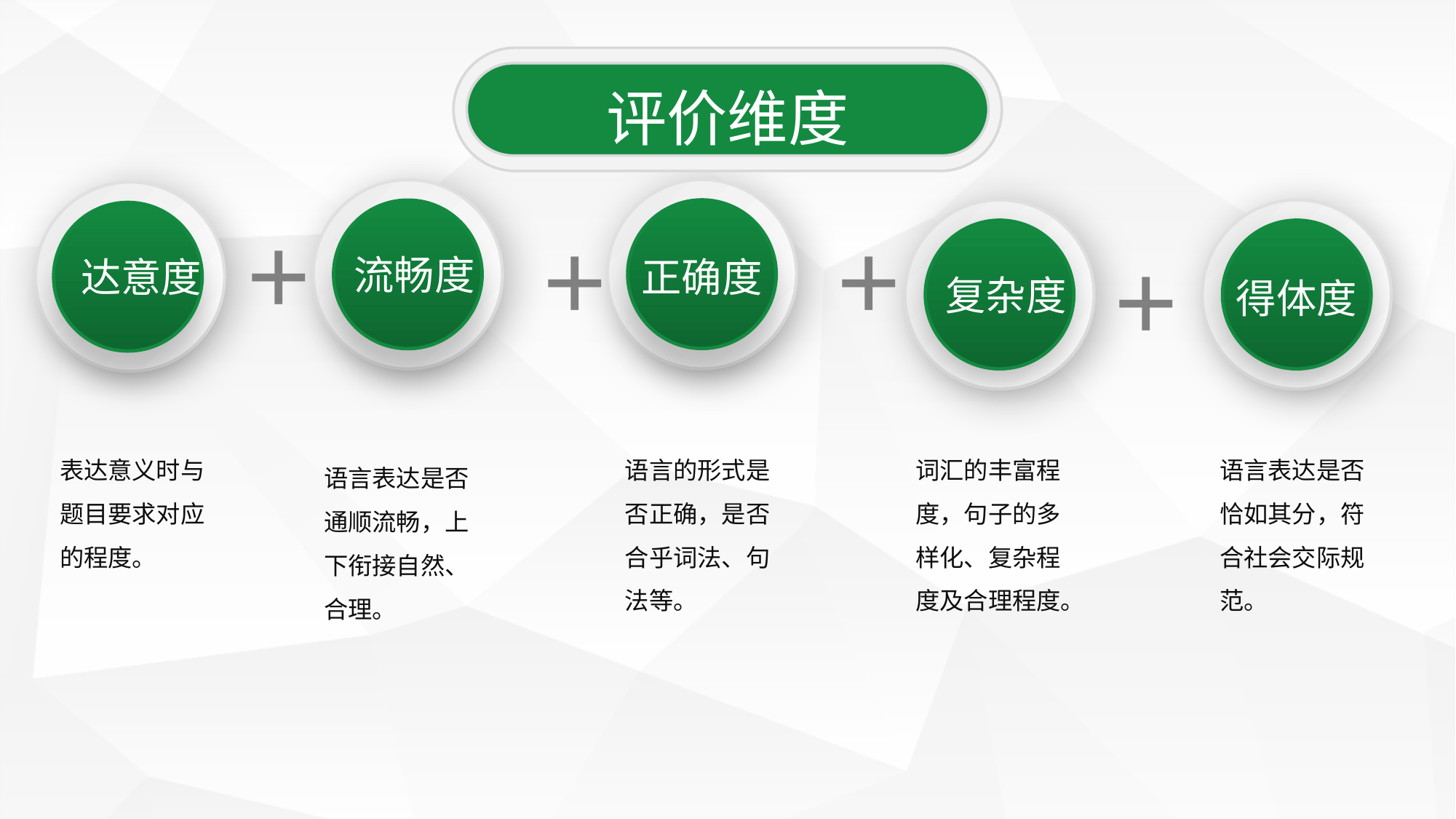

评价维度

正确度

流畅度

达意度

复杂度

得体度
+
+
+
+
表达意义时与题目要求对应的程度。
语言的形式是否正确，是否合乎词法、句法等。
词汇的丰富程度，句子的多样化、复杂程度及合理程度。
语言表达是否恰如其分，符合社会交际规范。
语言表达是否通顺流畅，上下衔接自然、合理。